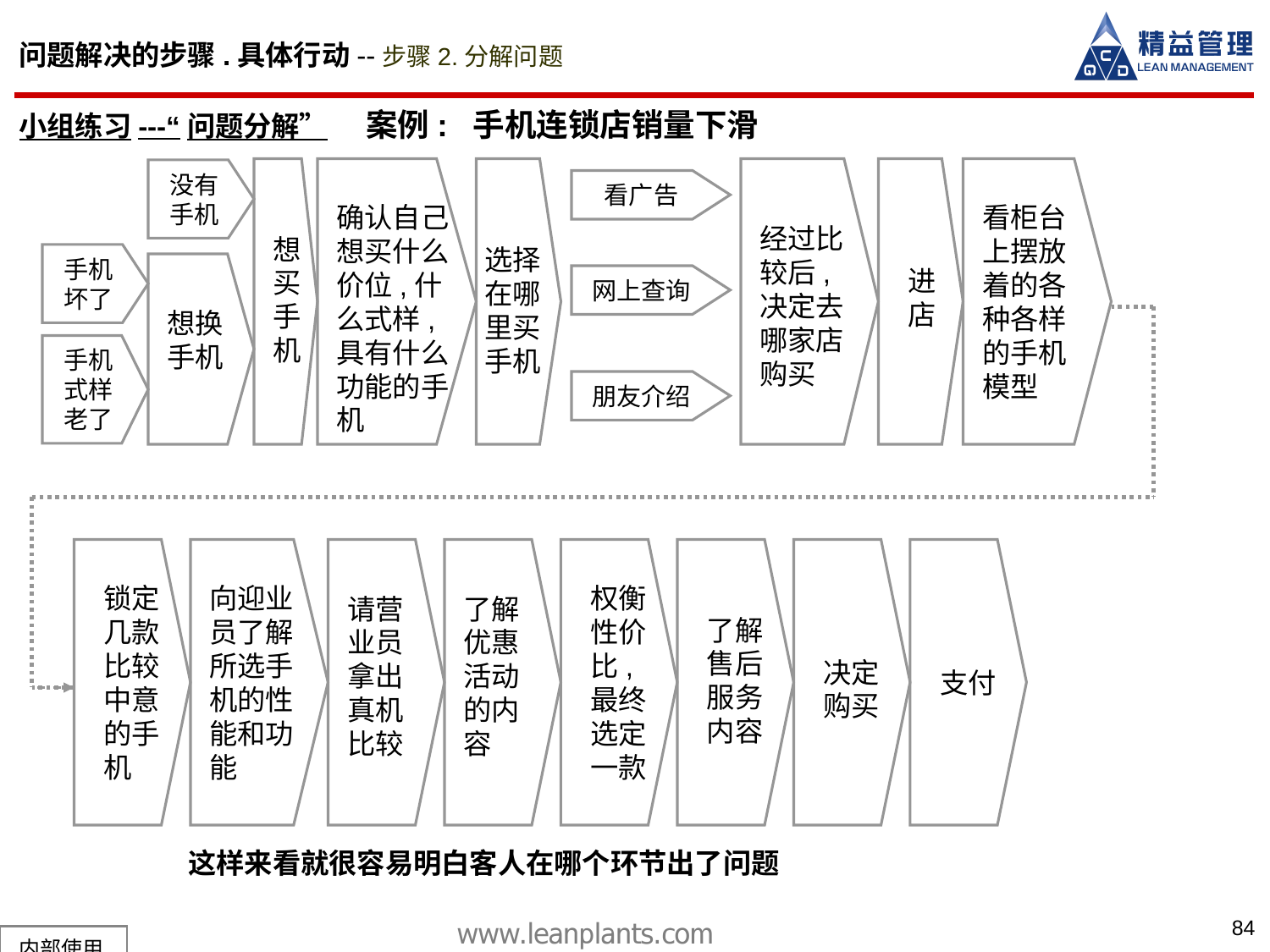

问题解决的步骤.具体行动--步骤2.分解问题
小组练习---“问题分解”      案例:  手机连锁店销量下滑
没有手机

看广告
确认自己想买什么价位,什么式样,具有什么功能的手机
看柜台上摆放着的各种各样的手机模型
经过比较后,决定去哪家店购买
想买手机
选择在哪里买手机
手机坏了

进店
网上查询
想换手机
手机式样老了
朋友介绍

锁定几款比较中意的手机
向迎业员了解所选手机的性能和功能
权衡性价比,最终选定一款
请营业员拿出真机比较
了解优惠活动的内容
了解售后服务内容
决定购买
支付
这样来看就很容易明白客人在哪个环节出了问题
内部使用